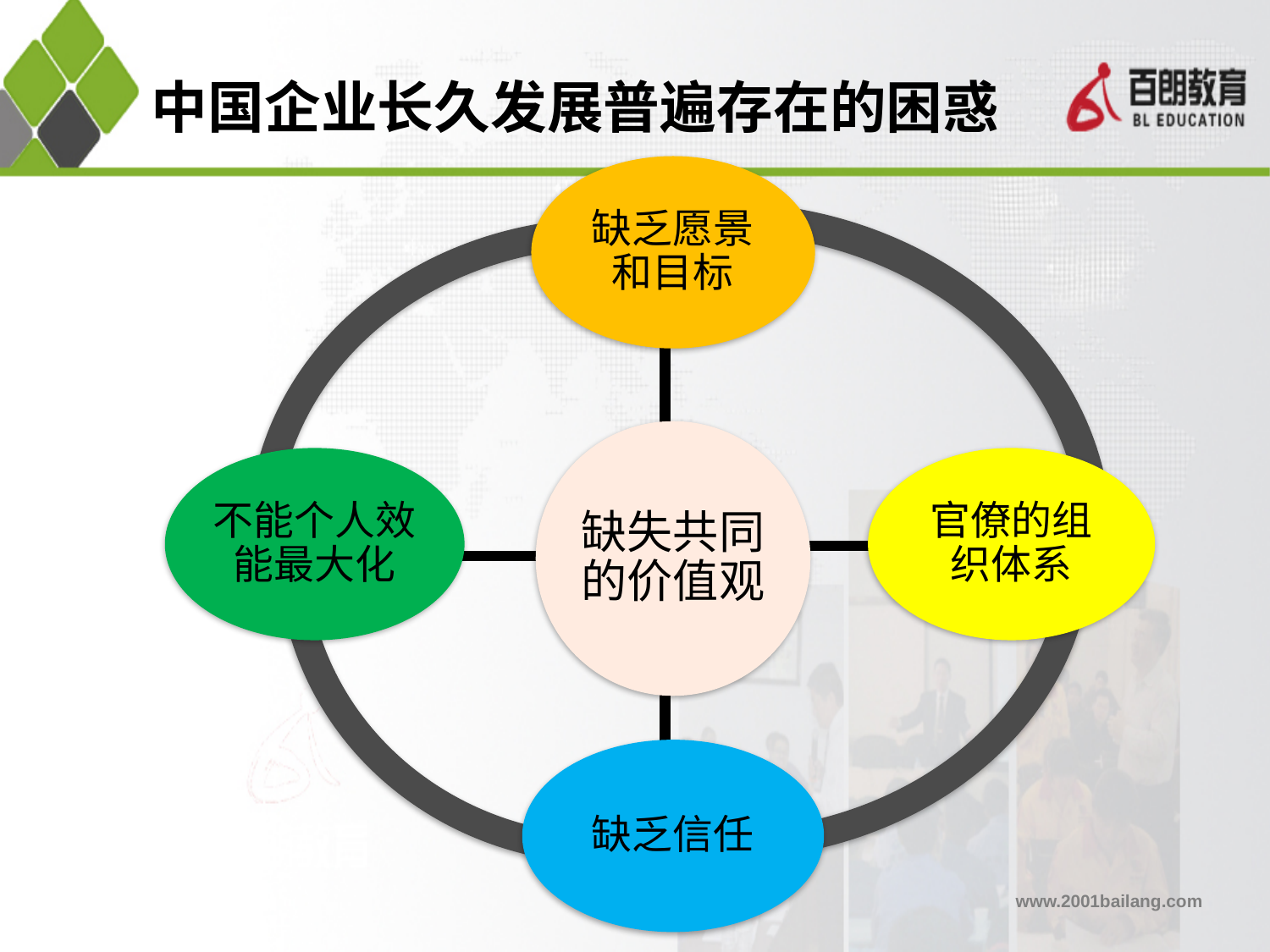

中国企业长久发展普遍存在的困惑
缺失共同的价值观
缺乏愿景和目标
官僚的组织体系
缺乏信任
不能个人效能最大化